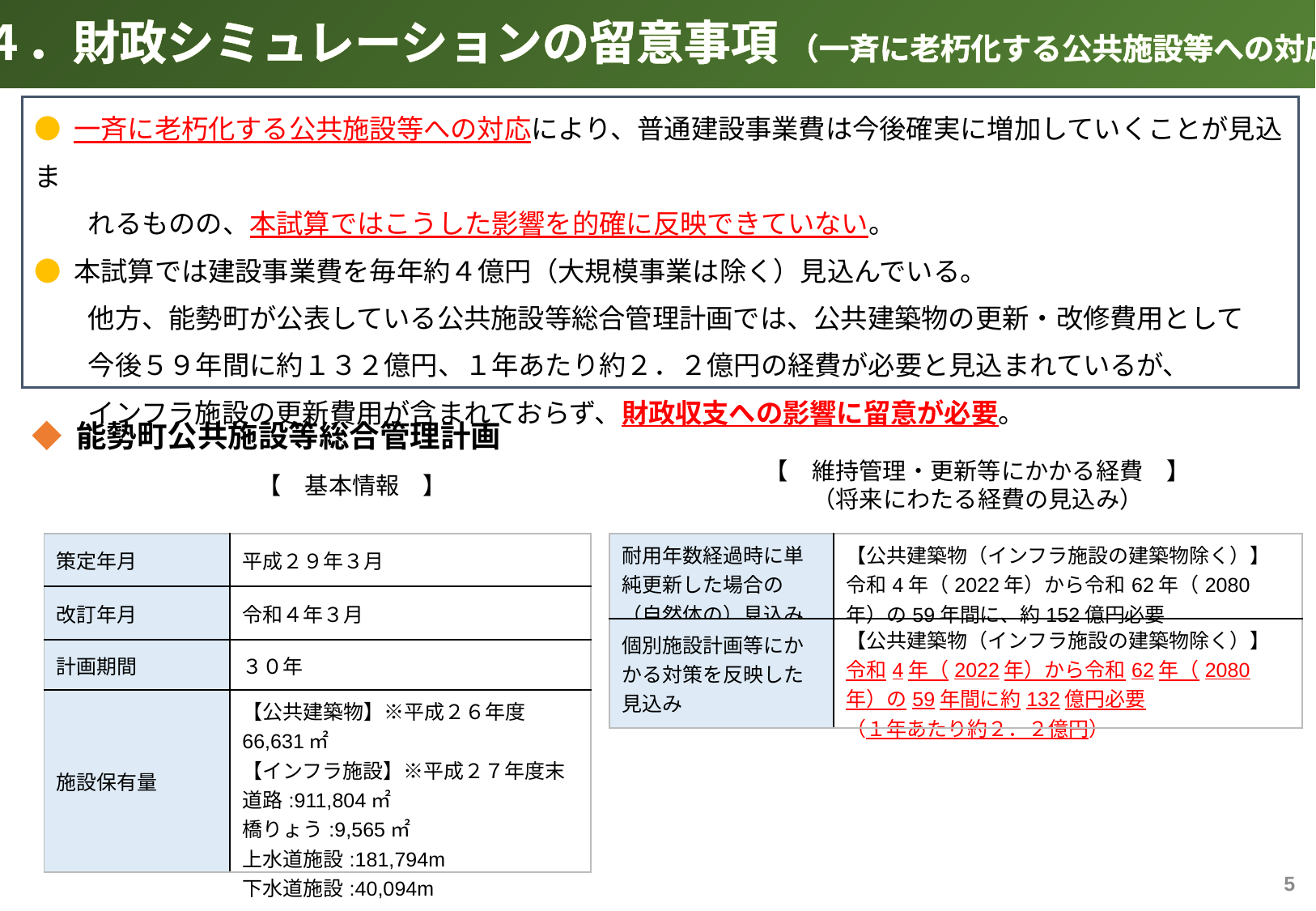

４．財政シミュレーションの留意事項 （一斉に老朽化する公共施設等への対応）
● 一斉に老朽化する公共施設等への対応により、普通建設事業費は今後確実に増加していくことが見込ま
　　れるものの、本試算ではこうした影響を的確に反映できていない。
● 本試算では建設事業費を毎年約４億円（大規模事業は除く）見込んでいる。
　　他方、能勢町が公表している公共施設等総合管理計画では、公共建築物の更新・改修費用として
　　今後５９年間に約１３２億円、１年あたり約２．２億円の経費が必要と見込まれているが、
　　インフラ施設の更新費用が含まれておらず、財政収支への影響に留意が必要。

◆ 能勢町公共施設等総合管理計画
【　維持管理・更新等にかかる経費　】
（将来にわたる経費の見込み）
【　基本情報　】
| 策定年月 | 平成２９年３月 |
| --- | --- |
| 改訂年月 | 令和４年３月 |
| 計画期間 | ３０年 |
| 施設保有量 | 【公共建築物】※平成２６年度 66,631㎡ 【インフラ施設】※平成２７年度末 道路:911,804㎡ 橋りょう:9,565㎡ 上水道施設:181,794m　 下水道施設:40,094m |
| 耐用年数経過時に単純更新した場合の（自然体の）見込み | 【公共建築物（インフラ施設の建築物除く）】 令和4年（2022年）から令和62年（2080年）の59年間に、約152億円必要 |
| --- | --- |
| 個別施設計画等にかかる対策を反映した見込み | 【公共建築物（インフラ施設の建築物除く）】 令和4年（2022年）から令和62年（2080年）の59年間に約132億円必要 （１年あたり約２．２億円） |
5